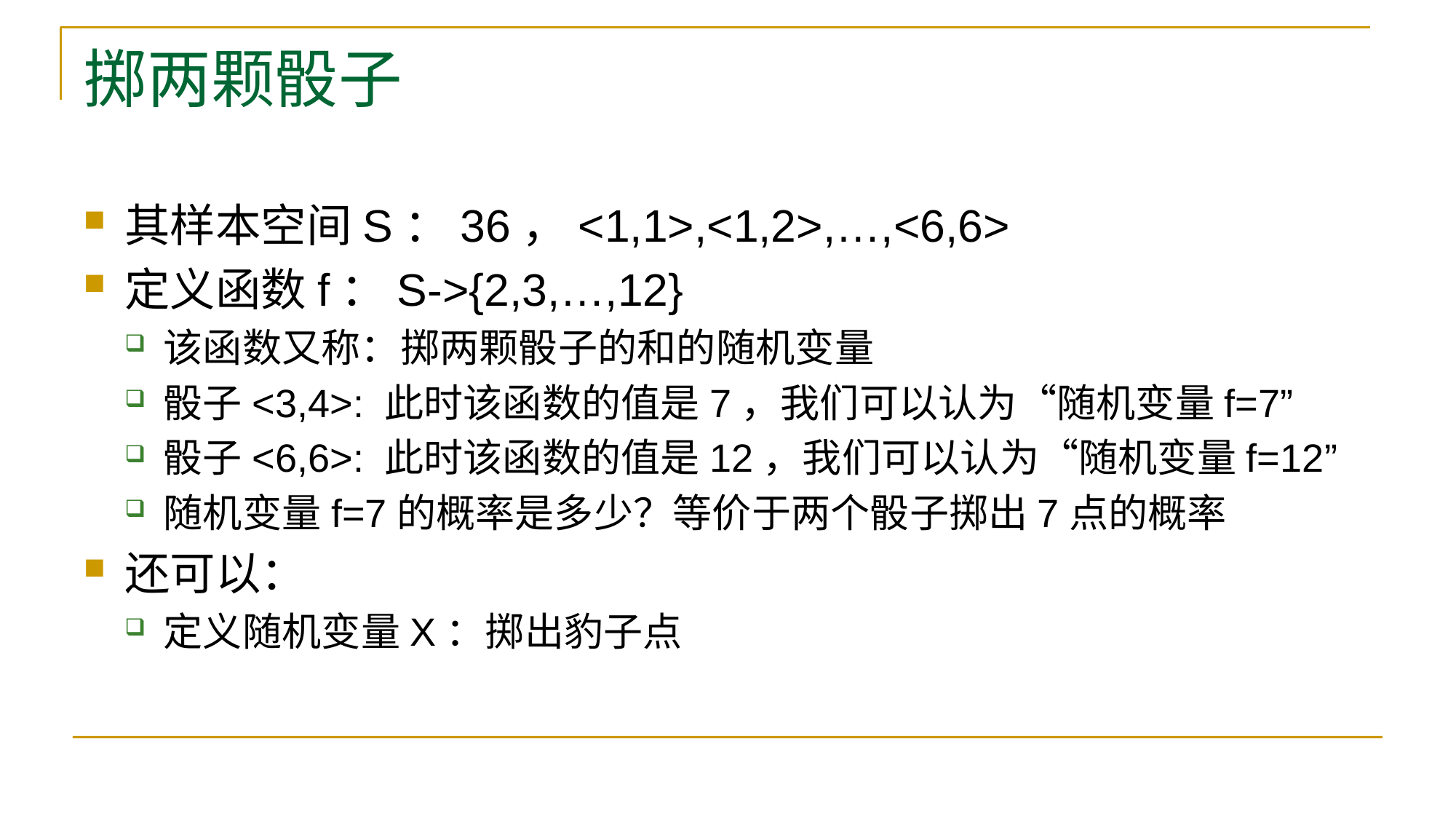

# 掷两颗骰子
其样本空间S：36，<1,1>,<1,2>,…,<6,6>
定义函数f：S->{2,3,…,12}
该函数又称：掷两颗骰子的和的随机变量
骰子<3,4>: 此时该函数的值是7，我们可以认为“随机变量f=7”
骰子<6,6>: 此时该函数的值是12，我们可以认为“随机变量f=12”
随机变量f=7的概率是多少？等价于两个骰子掷出7点的概率
还可以：
定义随机变量X：掷出豹子点